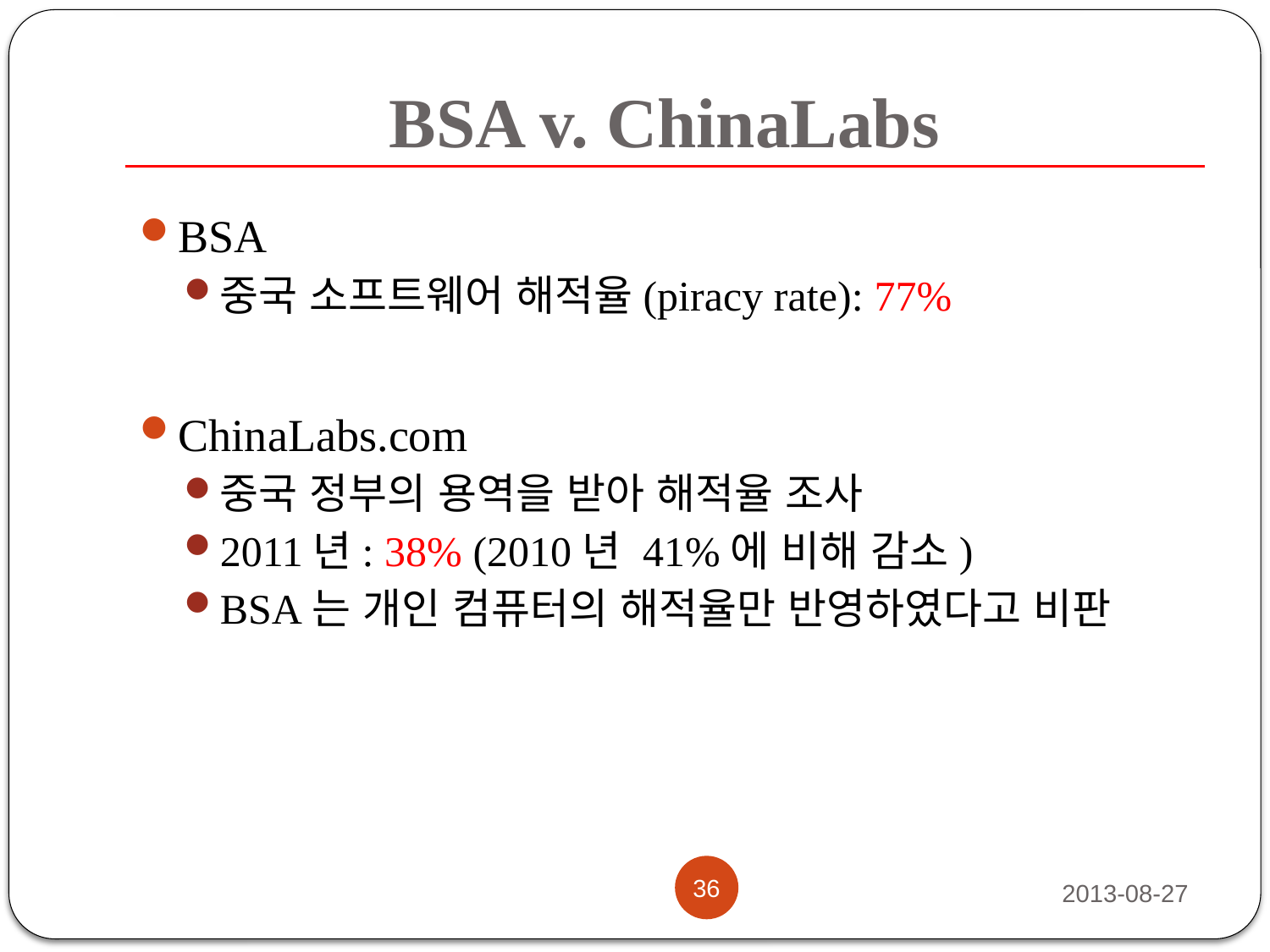

# BSA v. ChinaLabs
BSA
중국 소프트웨어 해적율(piracy rate): 77%

ChinaLabs.com
중국 정부의 용역을 받아 해적율 조사
2011년: 38% (2010년 41%에 비해 감소)
BSA는 개인 컴퓨터의 해적율만 반영하였다고 비판
36
2013-08-27